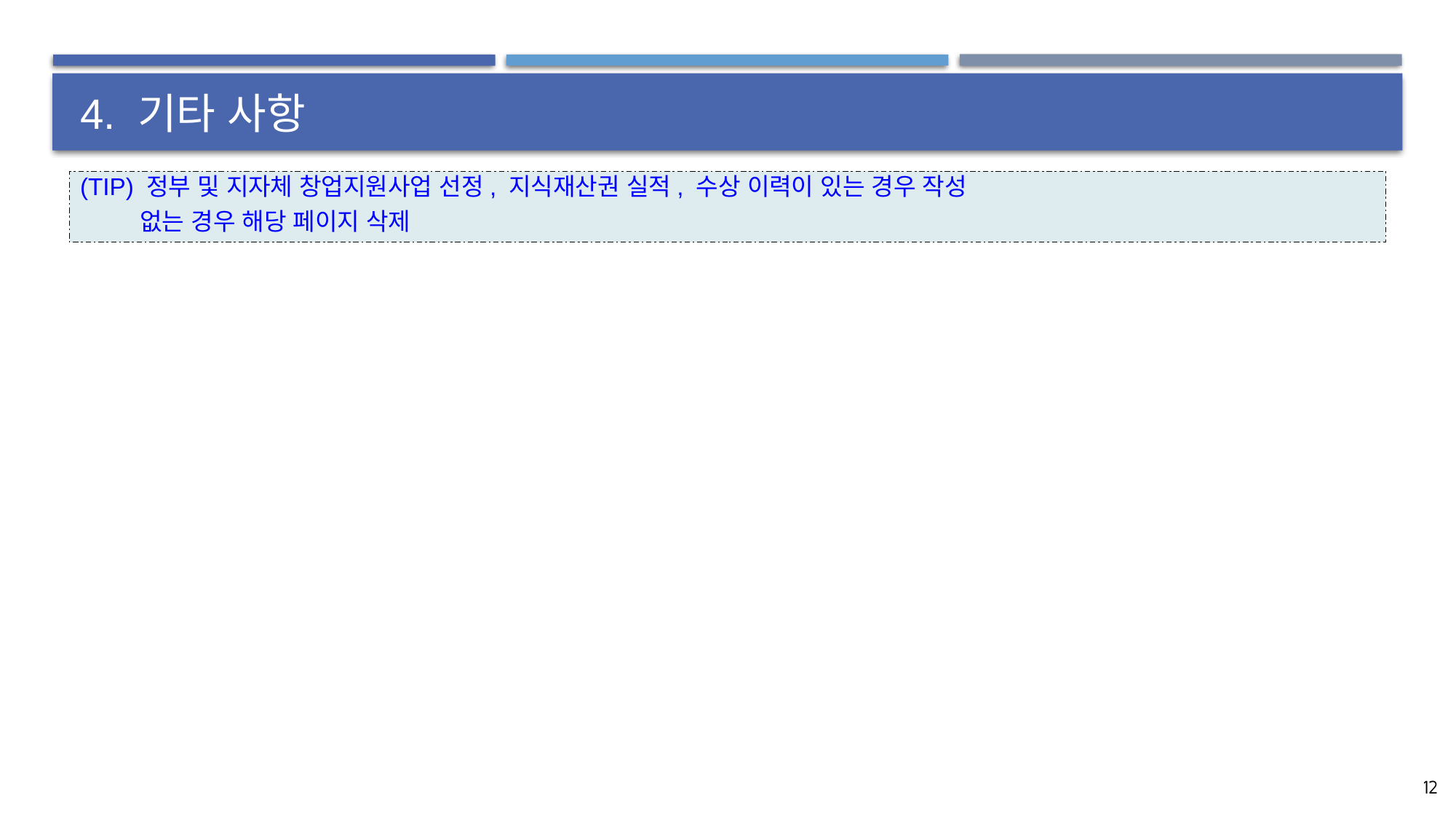

# 4. 기타 사항
(TIP) 정부 및 지자체 창업지원사업 선정, 지식재산권 실적, 수상 이력이 있는 경우 작성
        없는 경우 해당 페이지 삭제
12